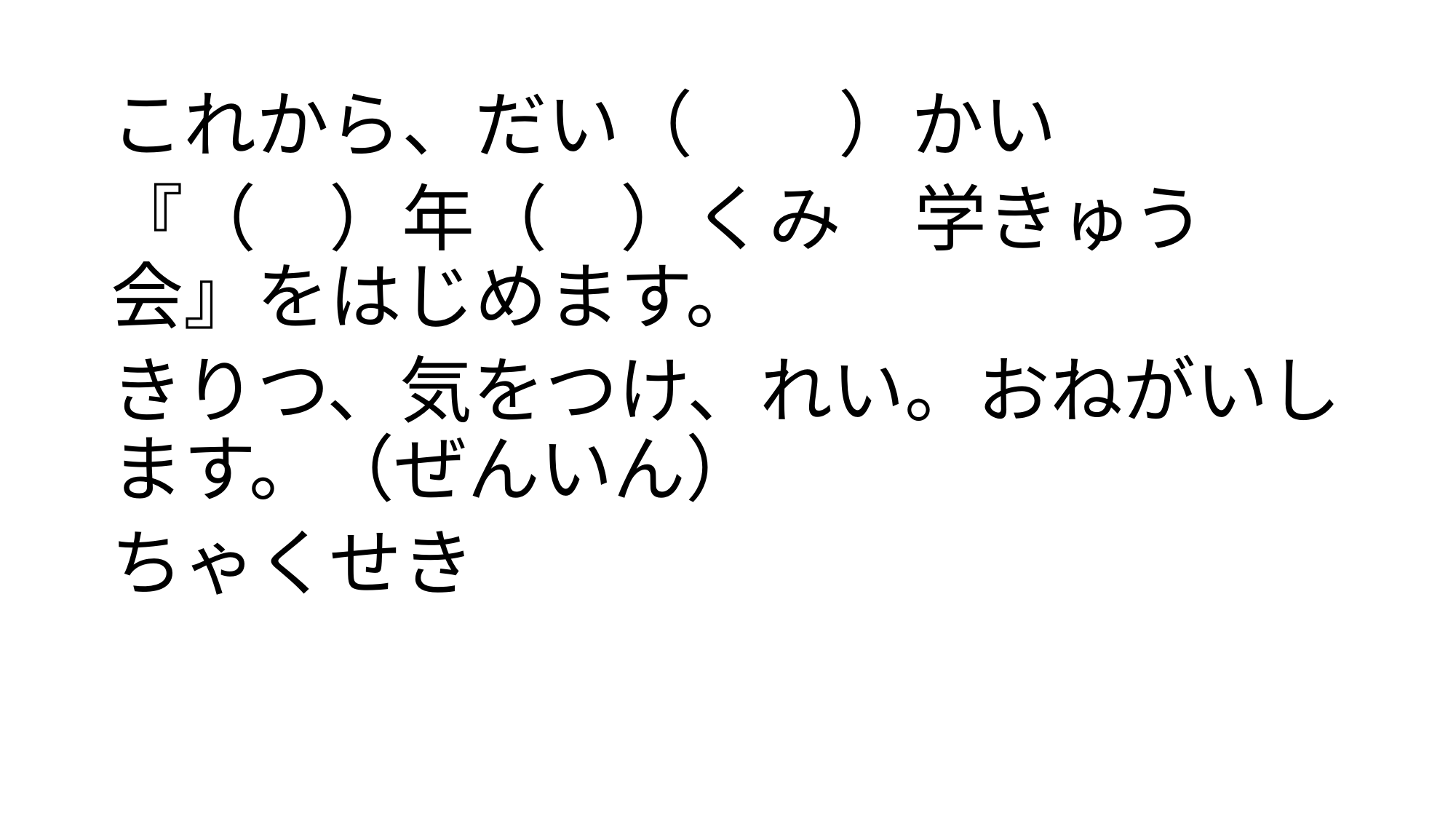

これから、だい（　　）かい
『（　）年（　）くみ　学きゅう会』をはじめます。
きりつ、気をつけ、れい。おねがいします。（ぜんいん）
ちゃくせき